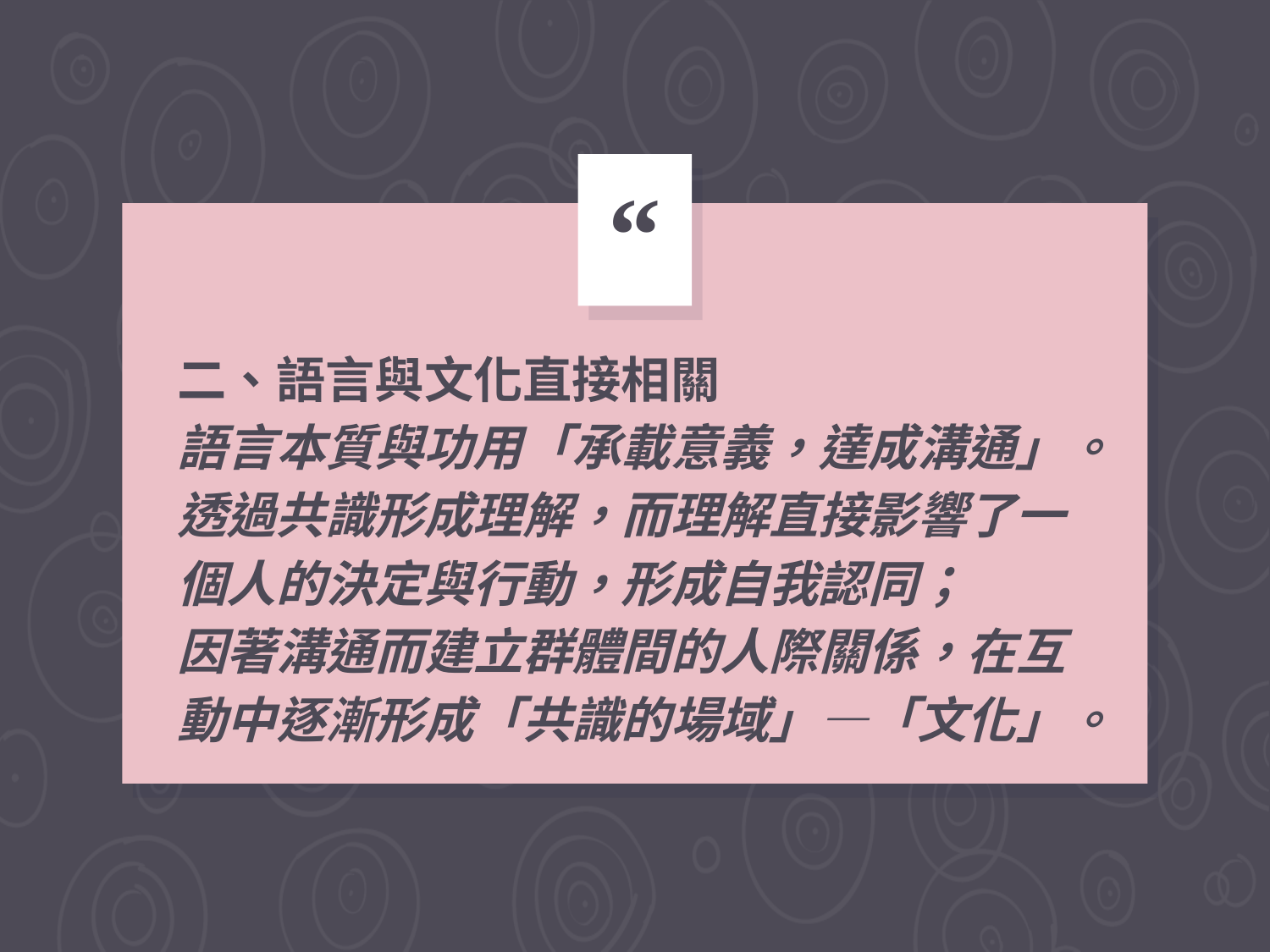

二、語言與文化直接相關
語言本質與功用「承載意義，達成溝通」。
透過共識形成理解，而理解直接影響了一個人的決定與行動，形成自我認同；
因著溝通而建立群體間的人際關係，在互動中逐漸形成「共識的場域」—「文化」。